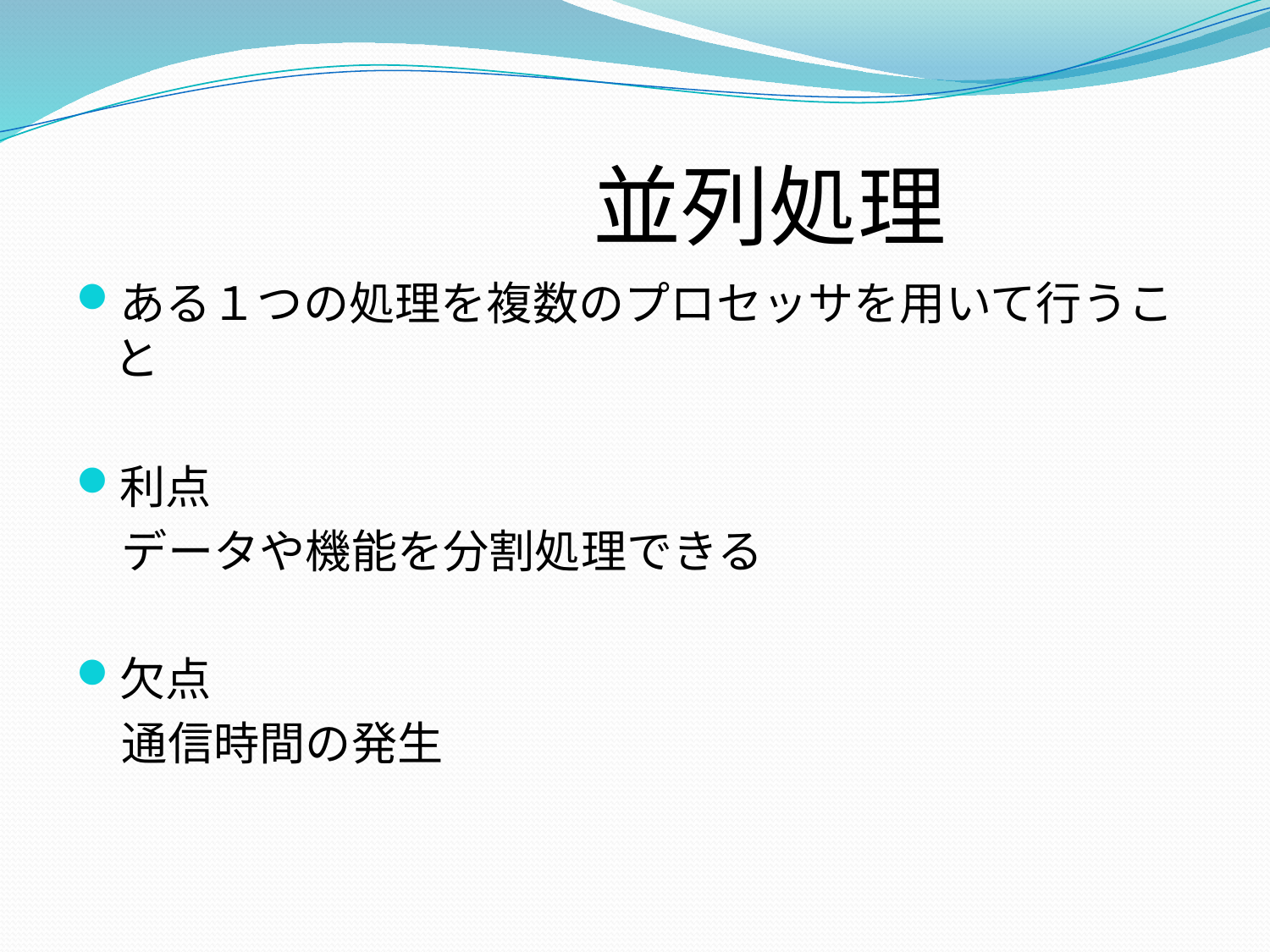

# 並列処理
ある１つの処理を複数のプロセッサを用いて行うこと

利点
　データや機能を分割処理できる

欠点
　通信時間の発生